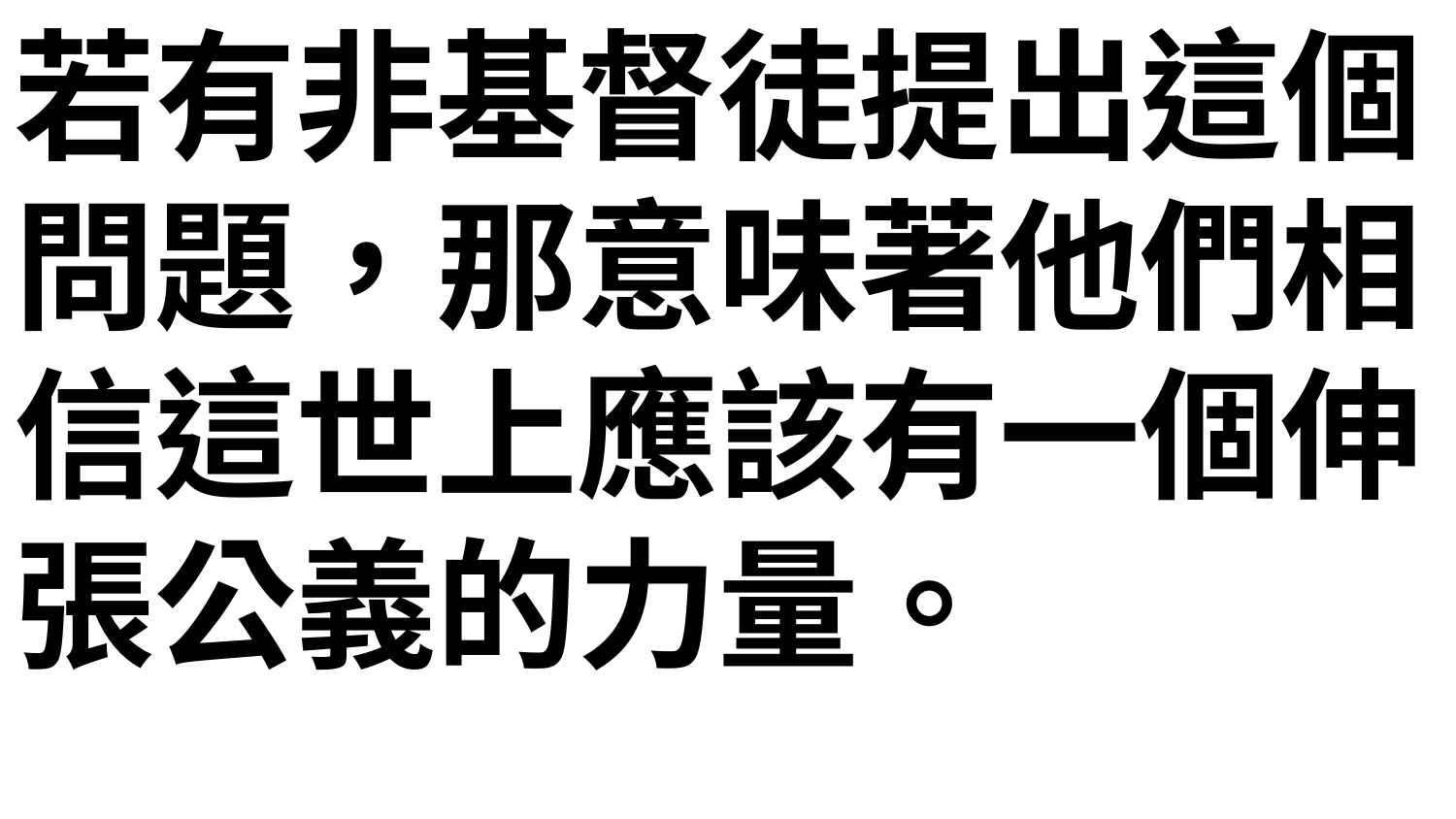

若有非基督徒提出這個問題，那意味著他們相信這世上應該有一個伸張公義的力量。